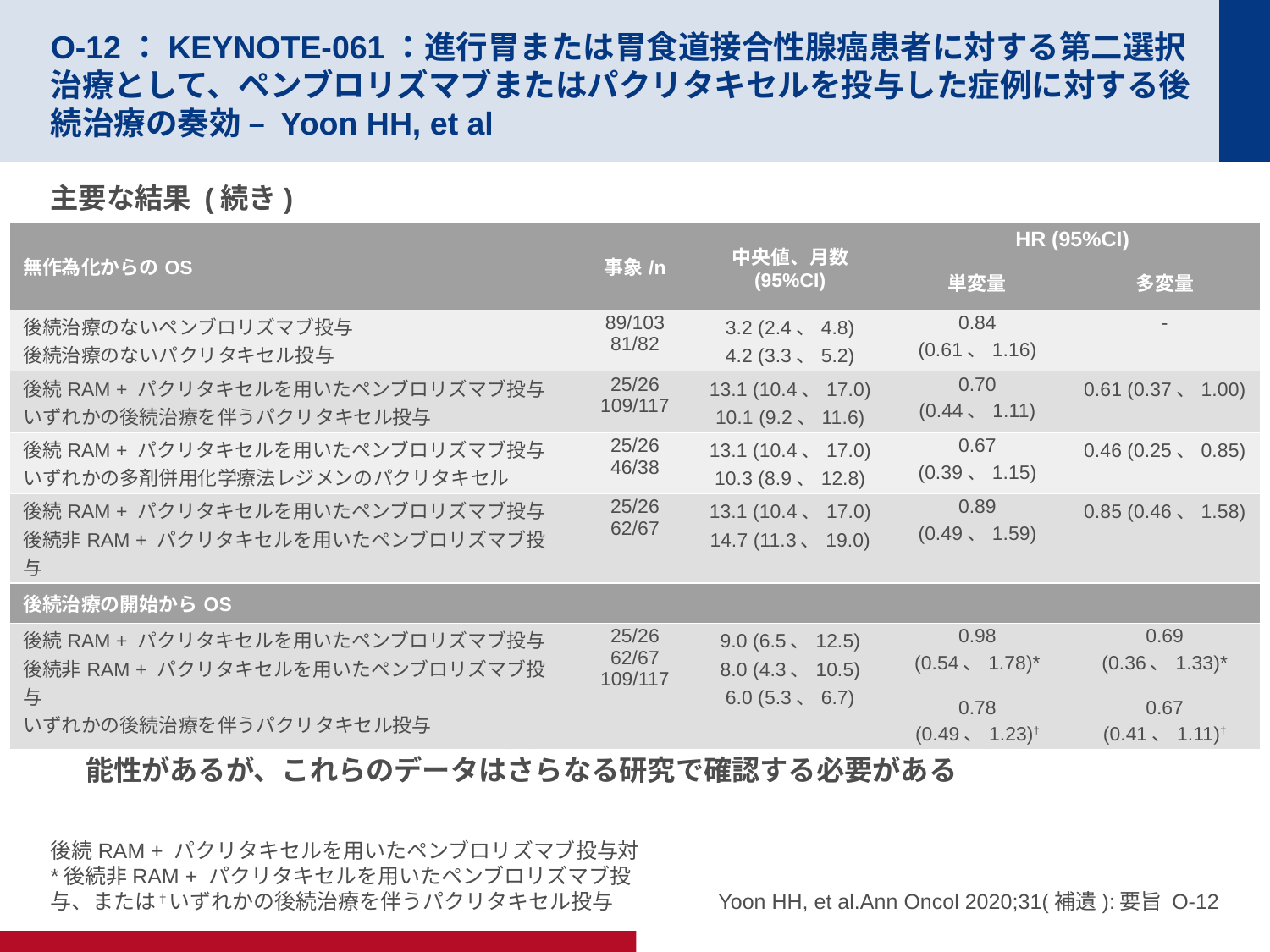

# O-12：KEYNOTE-061：進行胃または胃食道接合性腺癌患者に対する第二選択治療として、ペンブロリズマブまたはパクリタキセルを投与した症例に対する後続治療の奏効 – Yoon HH, et al
主要な結果 (続き)
結論
進行胃またはGEJ腺癌患者において、ペンブロリズマブは後続治療を増強し、抗VEGF/VEGFRおよびタキサンと併用すると、潜在的により大きな抗腫瘍効果が生じる可能性があるが、これらのデータはさらなる研究で確認する必要がある

| 無作為化からのOS | 事象/n | 中央値、月数 (95%CI) | HR (95%CI) |  |
| --- | --- | --- | --- | --- |
|  |  |  | 単変量 | 多変量 |
| 後続治療のないペンブロリズマブ投与 後続治療のないパクリタキセル投与 | 89/103 81/82 | 3.2 (2.4、4.8) 4.2 (3.3、5.2) | 0.84 (0.61、1.16) | - |
| 後続RAM + パクリタキセルを用いたペンブロリズマブ投与 いずれかの後続治療を伴うパクリタキセル投与 | 25/26 109/117 | 13.1 (10.4、17.0) 10.1 (9.2、11.6) | 0.70 (0.44、1.11) | 0.61 (0.37、1.00) |
| 後続RAM + パクリタキセルを用いたペンブロリズマブ投与 いずれかの多剤併用化学療法レジメンのパクリタキセル | 25/26 46/38 | 13.1 (10.4、17.0) 10.3 (8.9、12.8) | 0.67 (0.39、1.15) | 0.46 (0.25、0.85) |
| 後続RAM + パクリタキセルを用いたペンブロリズマブ投与 後続非RAM + パクリタキセルを用いたペンブロリズマブ投与 | 25/26 62/67 | 13.1 (10.4、17.0) 14.7 (11.3、19.0) | 0.89 (0.49、1.59) | 0.85 (0.46、1.58) |
| 後続治療の開始からOS |  |  |  |  |
| 後続RAM + パクリタキセルを用いたペンブロリズマブ投与 後続非RAM + パクリタキセルを用いたペンブロリズマブ投与 いずれかの後続治療を伴うパクリタキセル投与 | 25/26 62/67 109/117 | 9.0 (6.5、12.5) 8.0 (4.3、10.5) 6.0 (5.3、6.7) | 0.98 (0.54、1.78)\* 0.78 (0.49、1.23)† | 0.69 (0.36、1.33)\* 0.67 (0.41、1.11)† |
後続RAM + パクリタキセルを用いたペンブロリズマブ投与対
*後続非RAM + パクリタキセルを用いたペンブロリズマブ投与、または†いずれかの後続治療を伴うパクリタキセル投与
Yoon HH, et al.Ann Oncol 2020;31(補遺):要旨 O-12